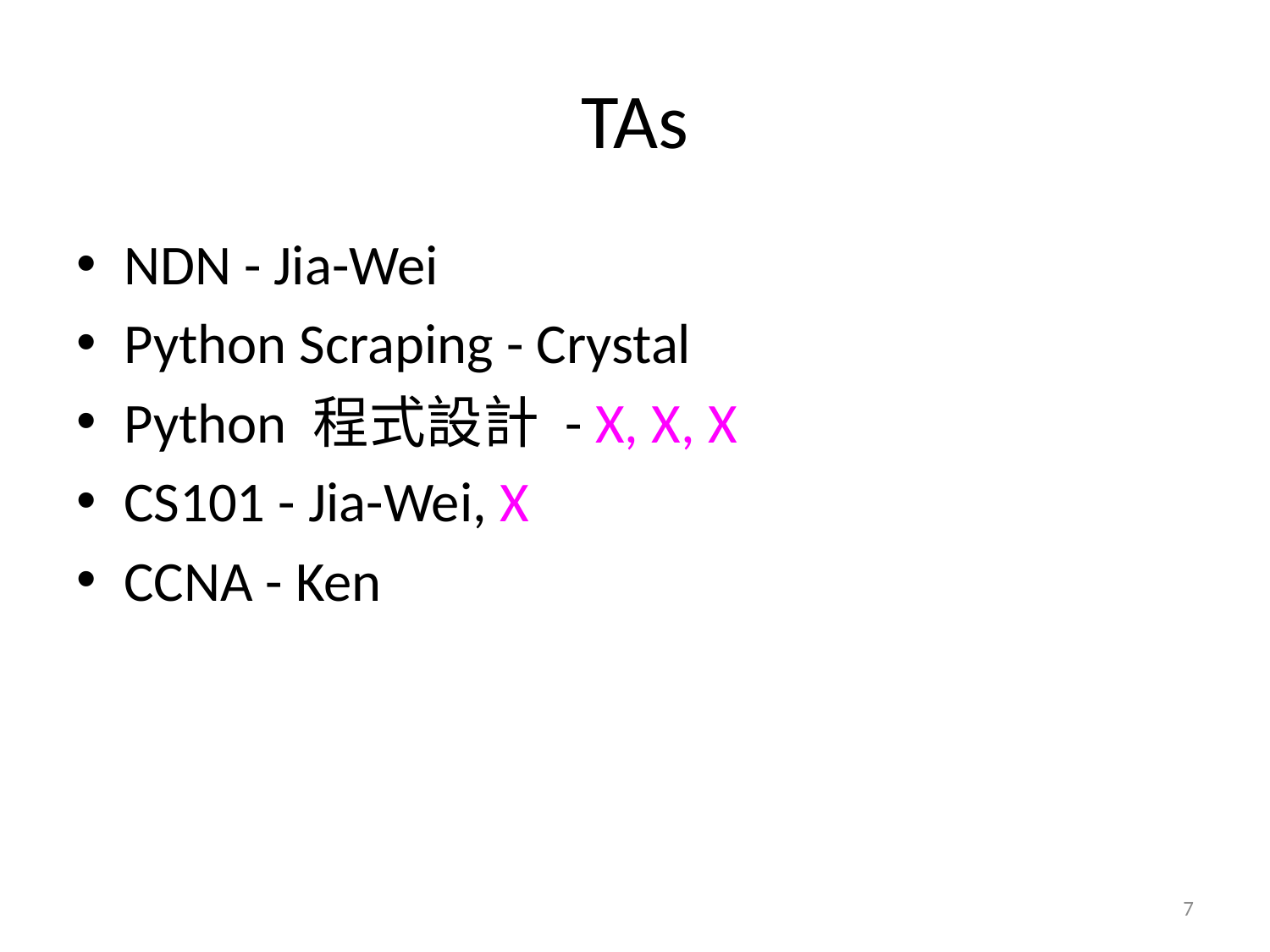

# TAs
NDN - Jia-Wei
Python Scraping - Crystal
Python 程式設計 - X, X, X
CS101 - Jia-Wei, X
CCNA - Ken
7